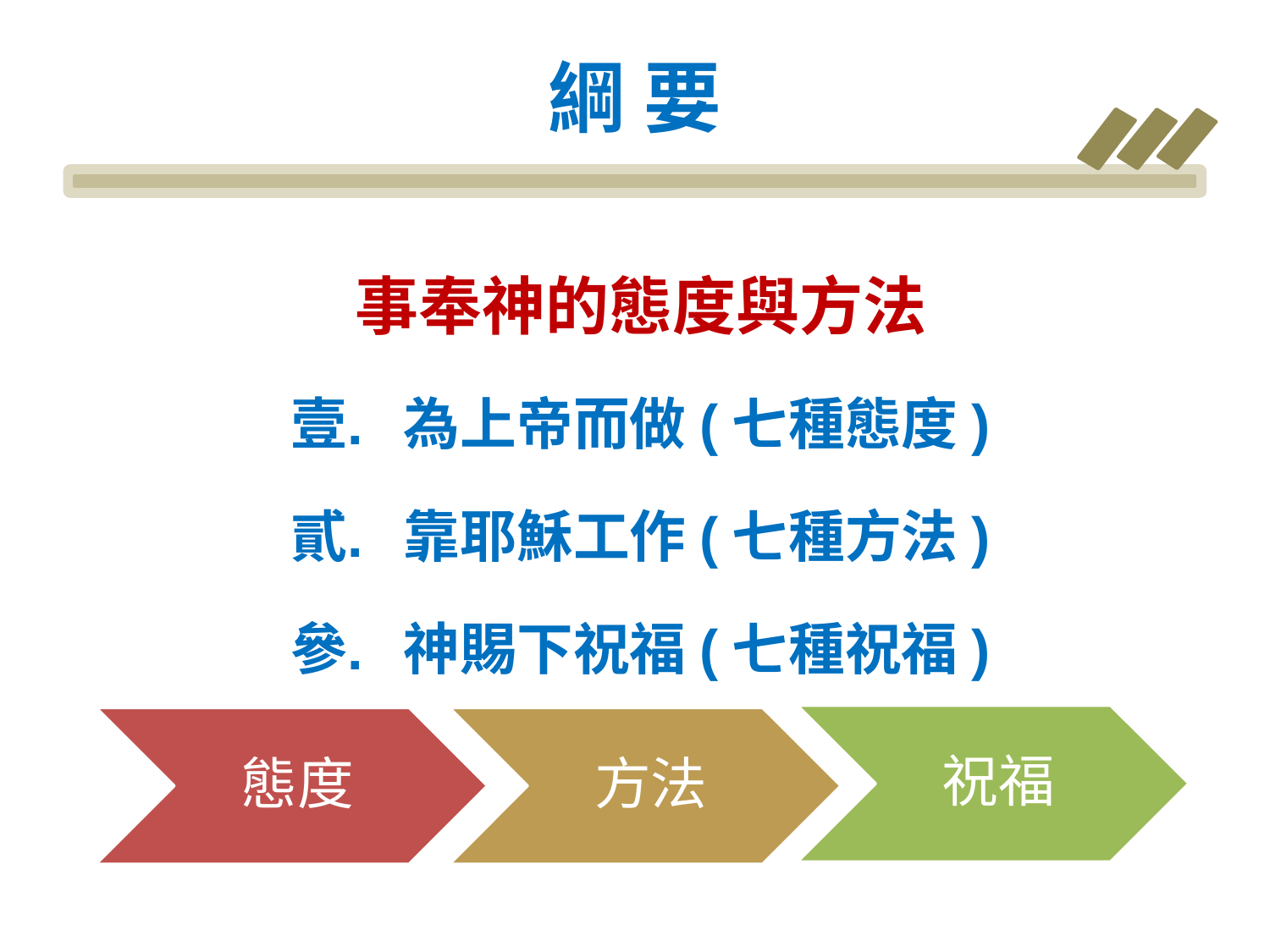

綱 要
事奉神的態度與方法
為上帝而做(七種態度)
靠耶穌工作(七種方法)
神賜下祝福(七種祝福)
態度
方法
祝福